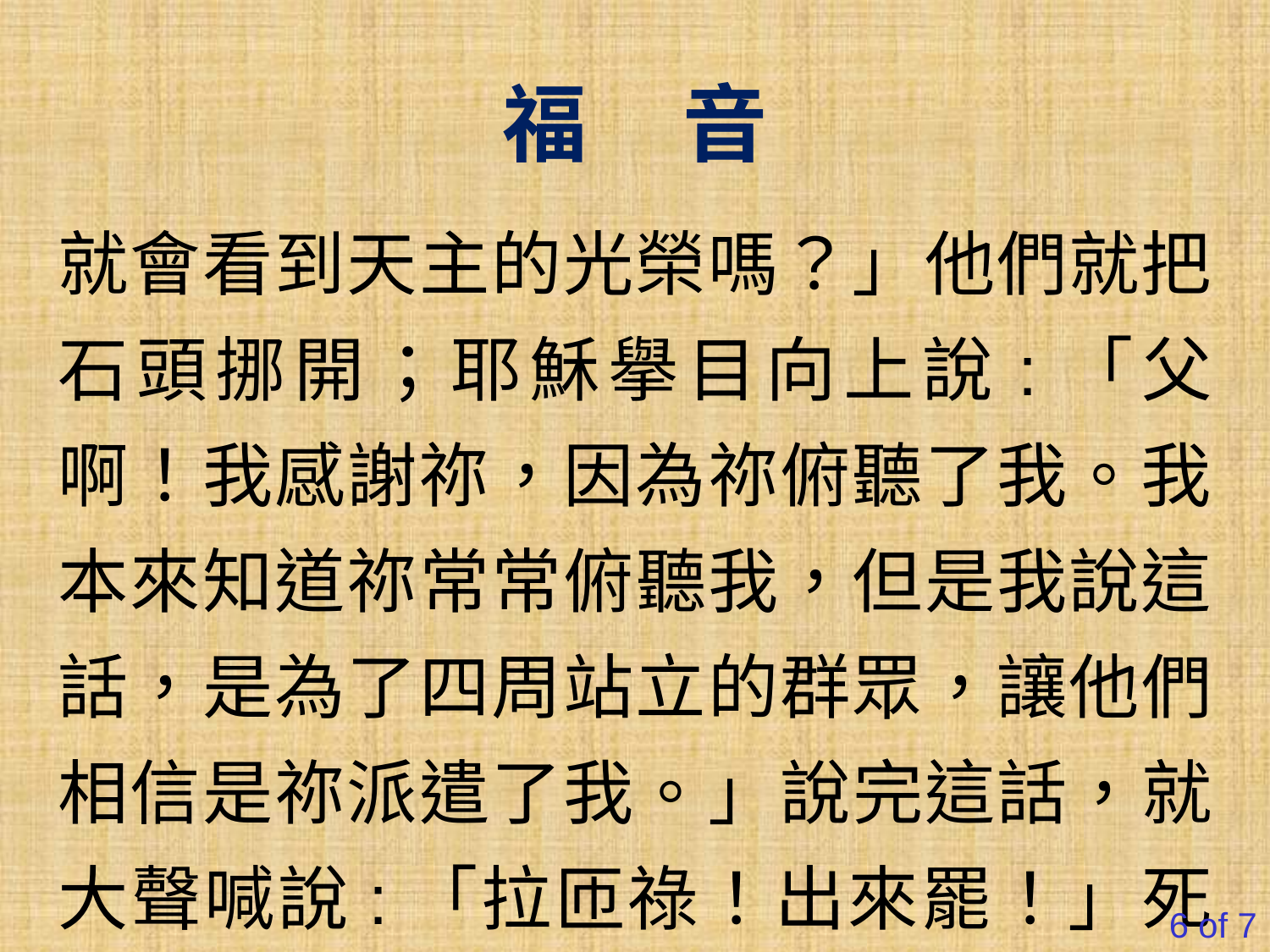

福     音

就會看到天主的光榮嗎？」他們就把石頭挪開；耶穌擧目向上說:「父啊！我感謝祢，因為祢俯聽了我。我本來知道祢常常俯聽我，但是我說這話，是為了四周站立的群眾，讓他們相信是祢派遣了我。」說完這話，就大聲喊說:「拉匝祿！出來罷！」死者便出
6 of 7